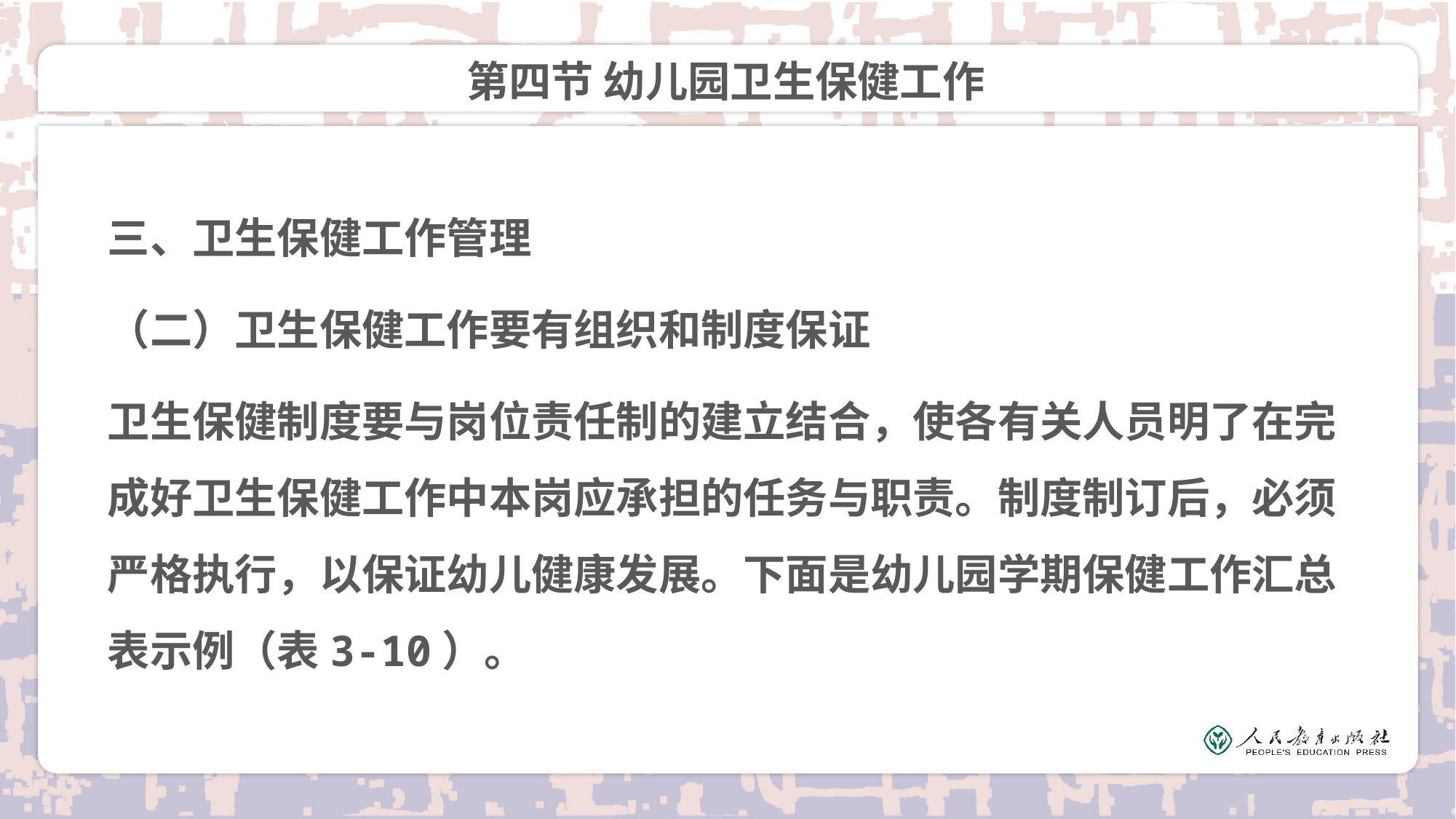

# 第四节 幼儿园卫生保健工作
三、卫生保健工作管理
（二）卫生保健工作要有组织和制度保证
卫生保健制度要与岗位责任制的建立结合，使各有关人员明了在完成好卫生保健工作中本岗应承担的任务与职责。制度制订后，必须严格执行，以保证幼儿健康发展。下面是幼儿园学期保健工作汇总表示例（表3-10）。